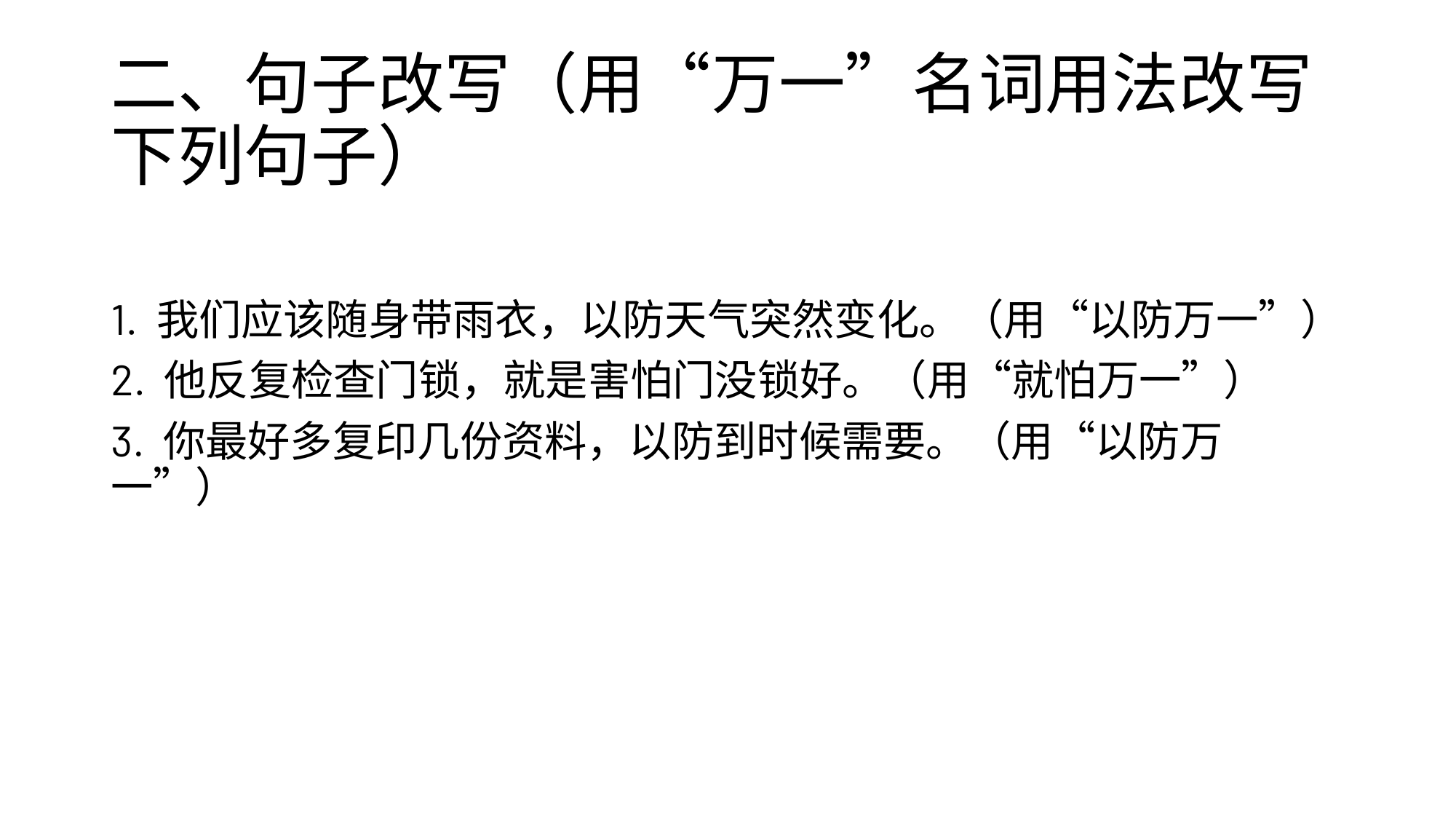

# 二、句子改写（用“万一”名词用法改写下列句子）
1. 我们应该随身带雨衣，以防天气突然变化。（用“以防万一”）
2. 他反复检查门锁，就是害怕门没锁好。（用“就怕万一”）
3. 你最好多复印几份资料，以防到时候需要。（用“以防万一”）